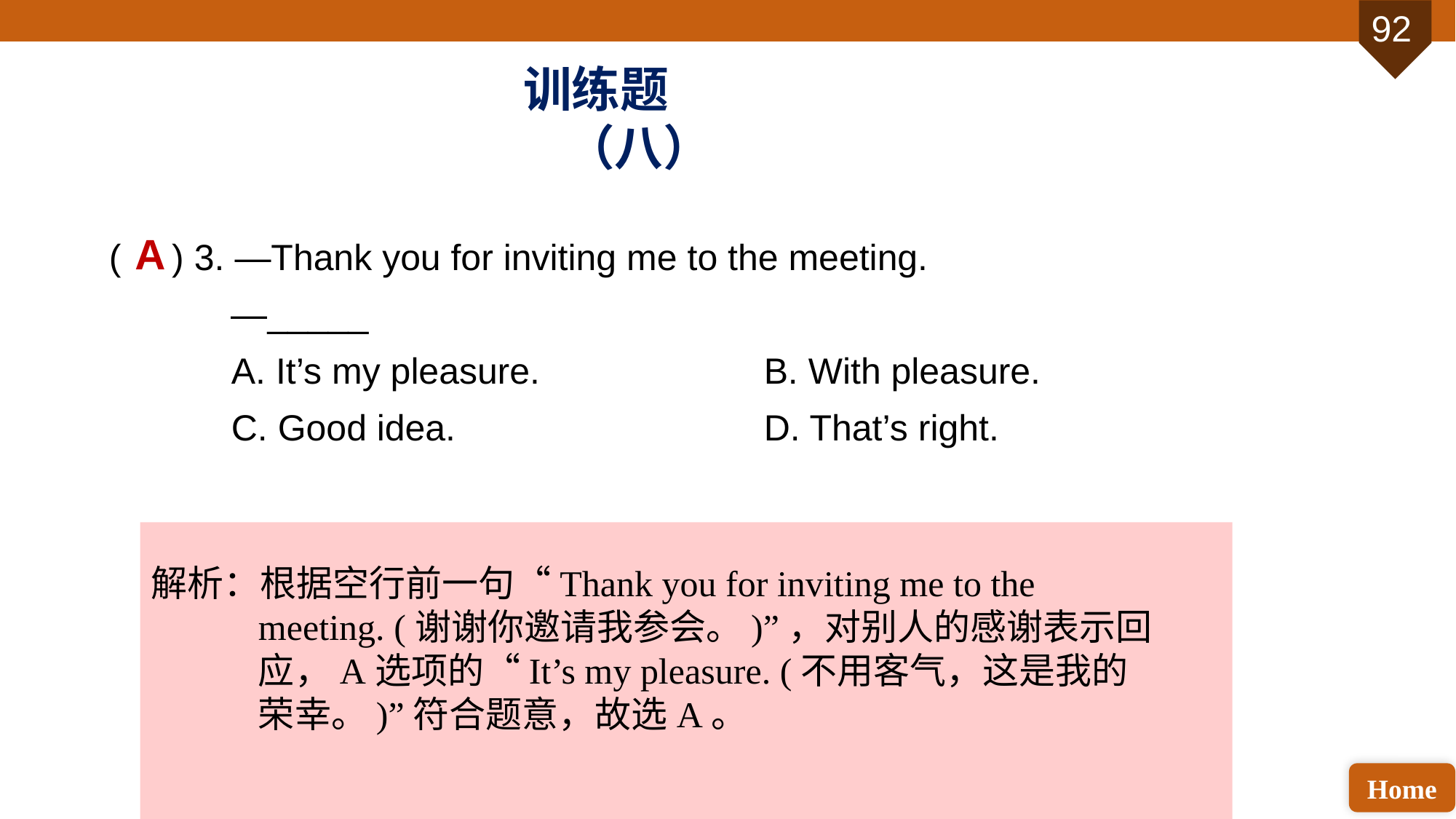

训练题（八）
(     ) 3. —Thank you for inviting me to the meeting.
            —_____
            A. It’s my pleasure. 		B. With pleasure.
            C. Good idea. 			D. That’s right.
A

解析：根据空行前一句“Thank you for inviting me to the meeting. (谢谢你邀请我参会。)”，对别人的感谢表示回应，A选项的“It’s my pleasure. (不用客气，这是我的荣幸。)”符合题意，故选A。